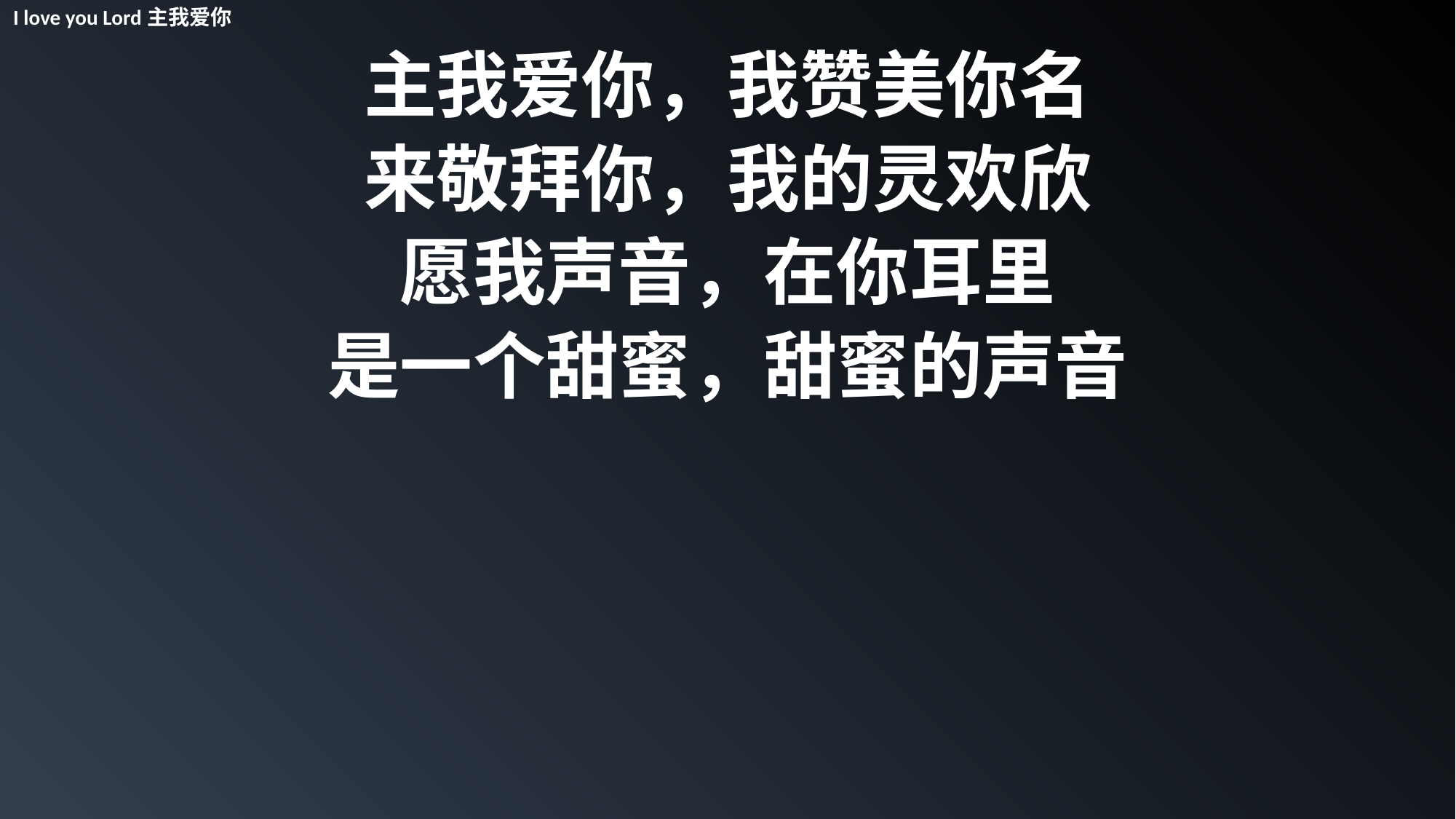

I love you Lord主我爱你
主我爱你，我赞美你名
来敬拜你，我的灵欢欣
愿我声音，在你耳里
是一个甜蜜，甜蜜的声音